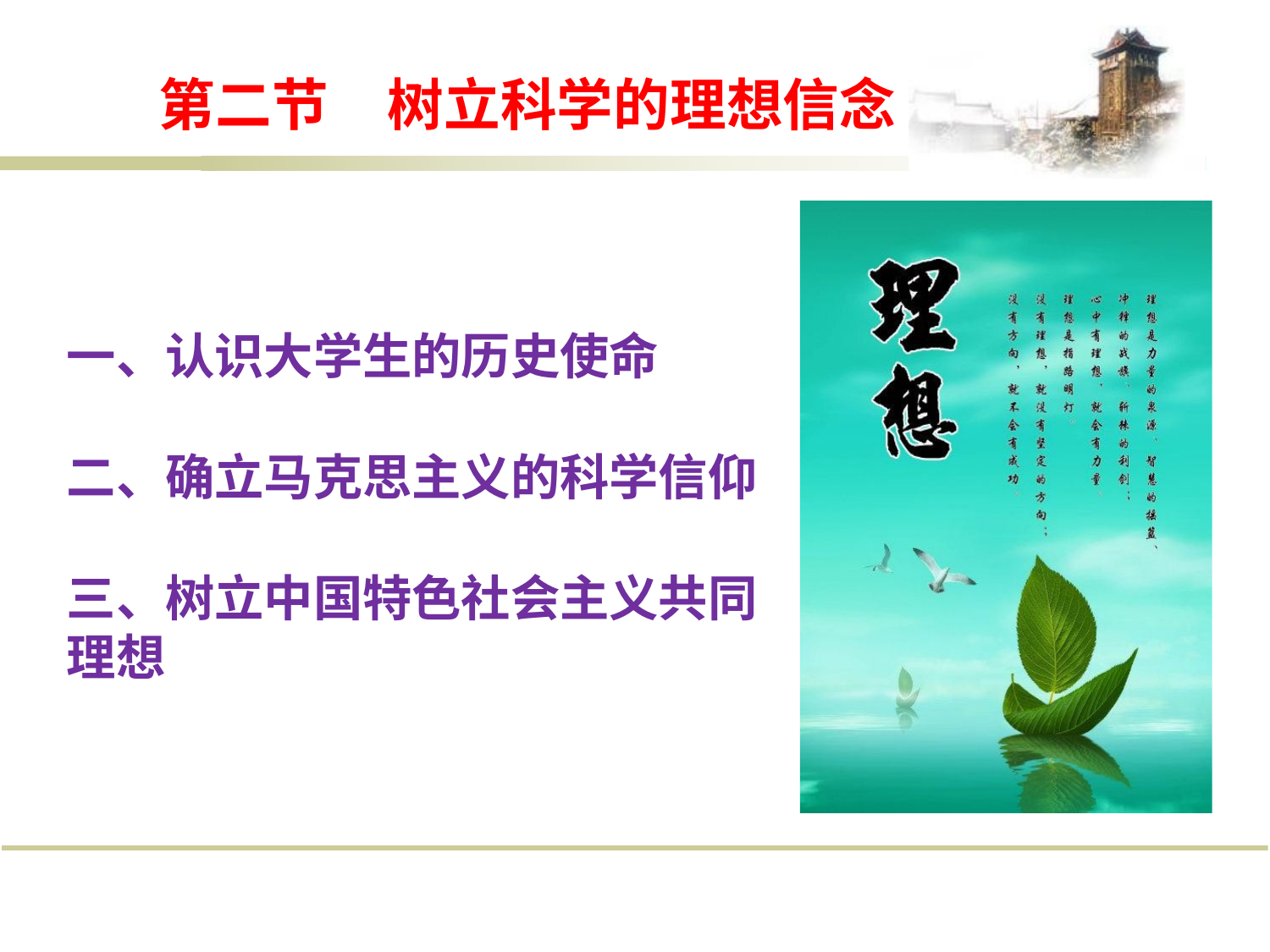

# 第二节	树立科学的理想信念

一、认识大学生的历史使命

二、确立马克思主义的科学信仰

三、树立中国特色社会主义共同 理想

12